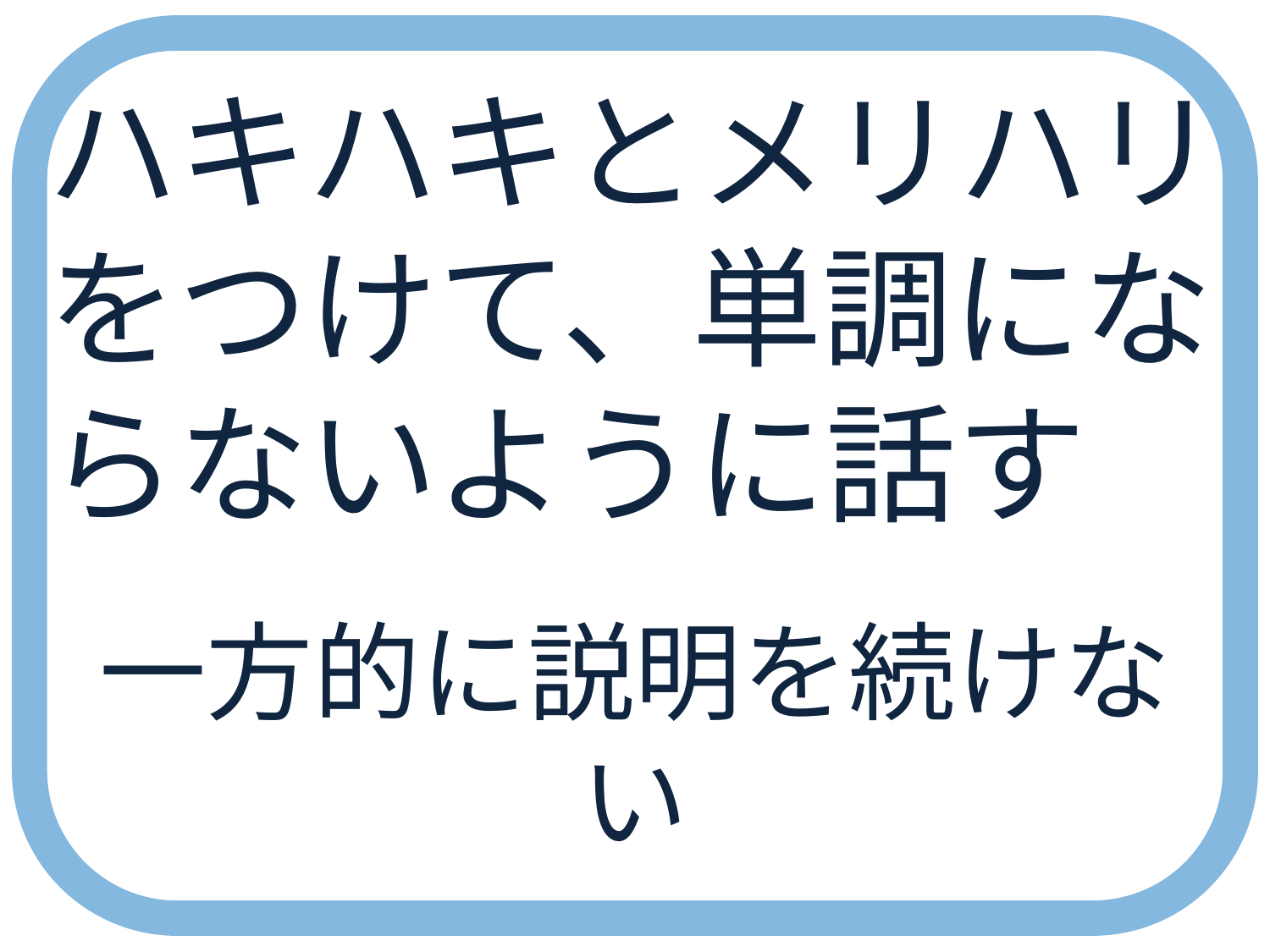

ハキハキとメリハリをつけて、単調にならないように話す

一方的に説明を続けない